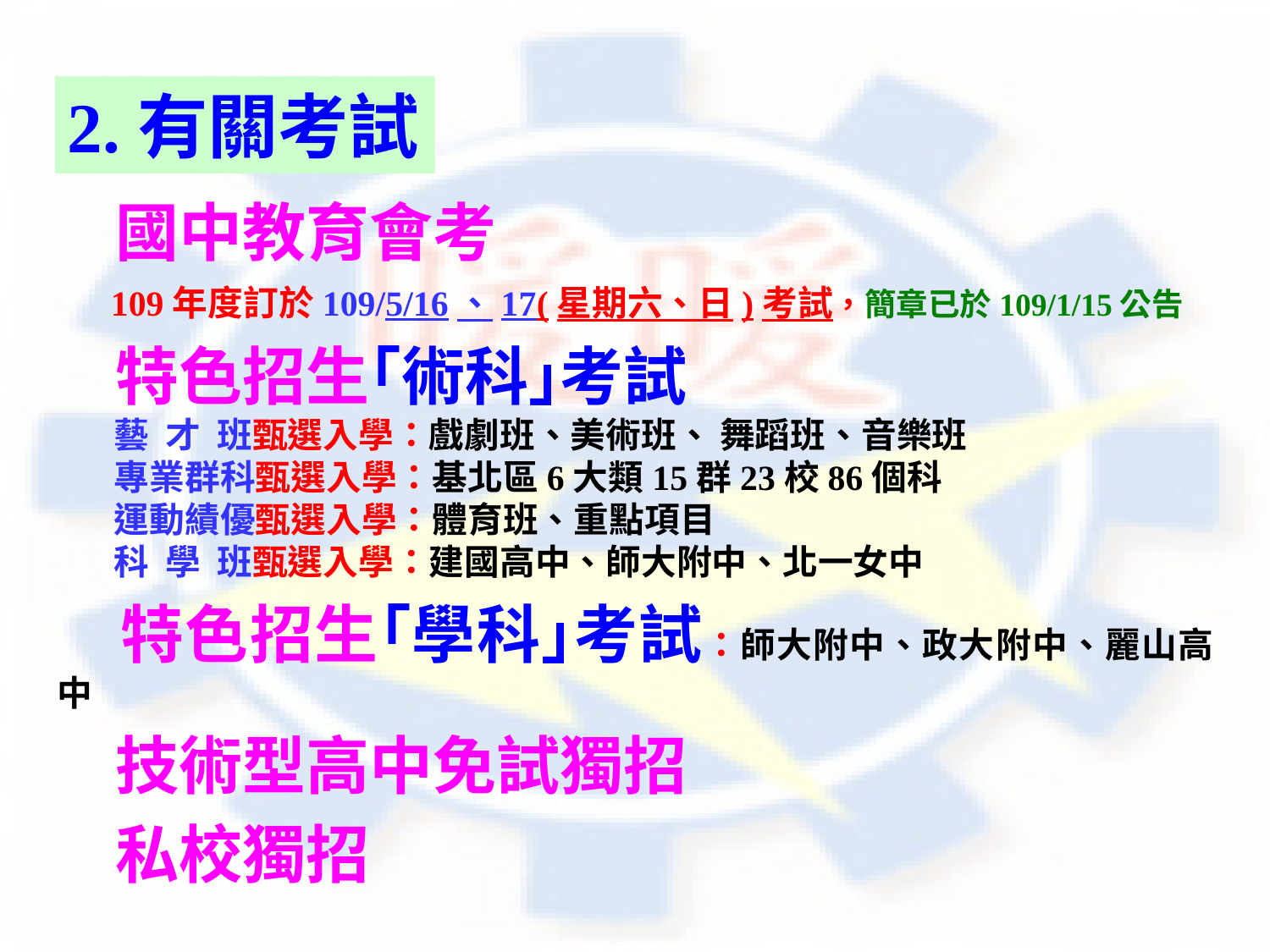

2.有關考試

   國中教育會考
      109年度訂於109/5/16、17(星期六、日)考試，簡章已於109/1/15公告
   特色招生｢術科｣考試
      藝  才  班甄選入學：戲劇班、美術班、 舞蹈班、音樂班
      專業群科甄選入學：基北區6大類15群23校86個科
      運動績優甄選入學：體育班、重點項目
      科  學  班甄選入學：建國高中、師大附中、北一女中
   特色招生｢學科｣考試：師大附中、政大附中、麗山高中
   技術型高中免試獨招
   私校獨招